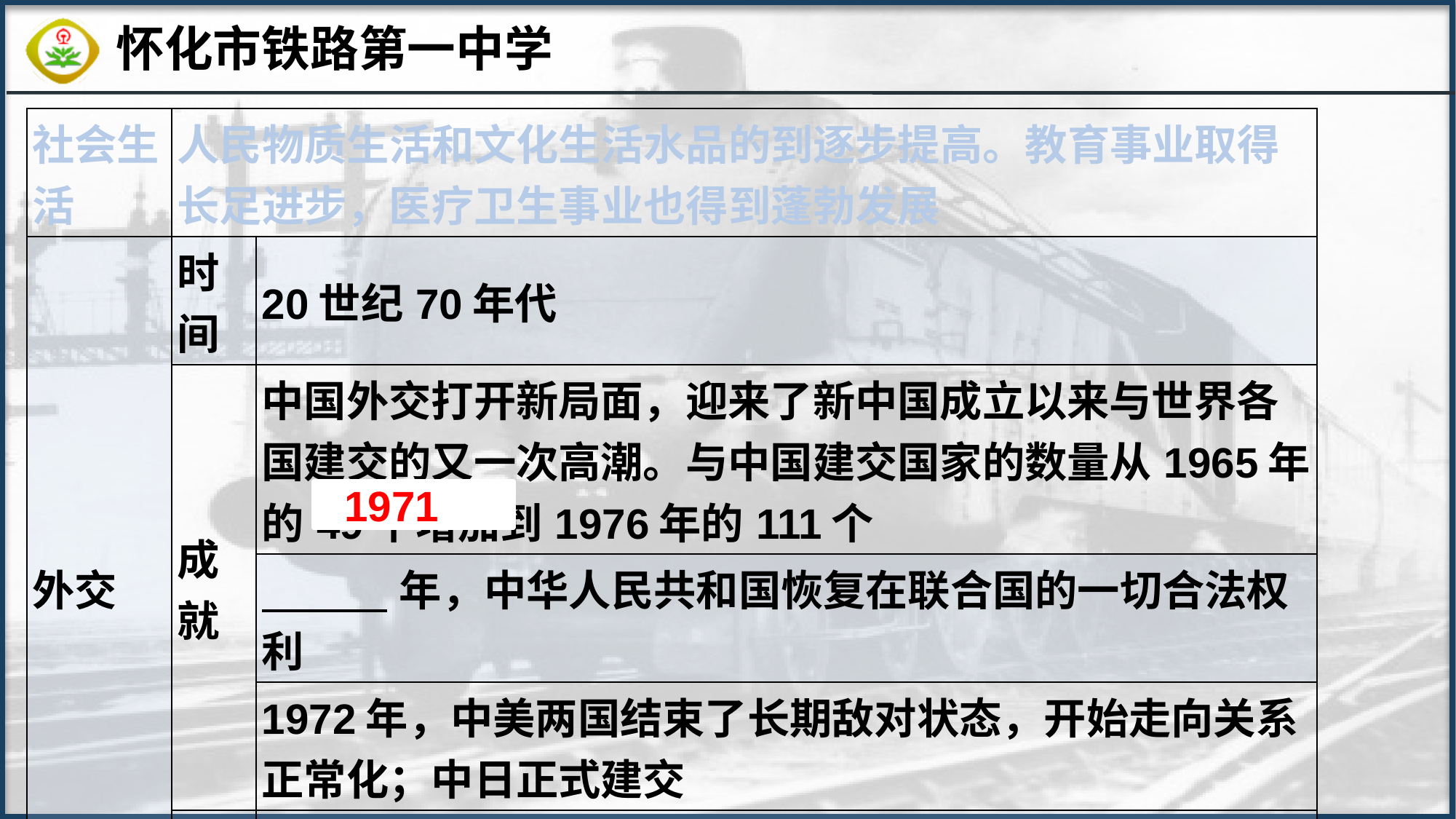

| 社会生活 | 人民物质生活和文化生活水品的到逐步提高。教育事业取得长足进步，医疗卫生事业也得到蓬勃发展 |  |
| --- | --- | --- |
| 外交 | 时间 | 20世纪70年代 |
|  | 成就 | 中国外交打开新局面，迎来了新中国成立以来与世界各国建交的又一次高潮。与中国建交国家的数量从1965年的49个增加到1976年的111个 |
|  |  | 年，中华人民共和国恢复在联合国的一切合法权利 |
|  |  | 1972年，中美两国结束了长期敌对状态，开始走向关系正常化；中日正式建交 |
|  | 影响 | 极大地改善了中国的安全环境，拓展了外交活动的舞台 |
1971